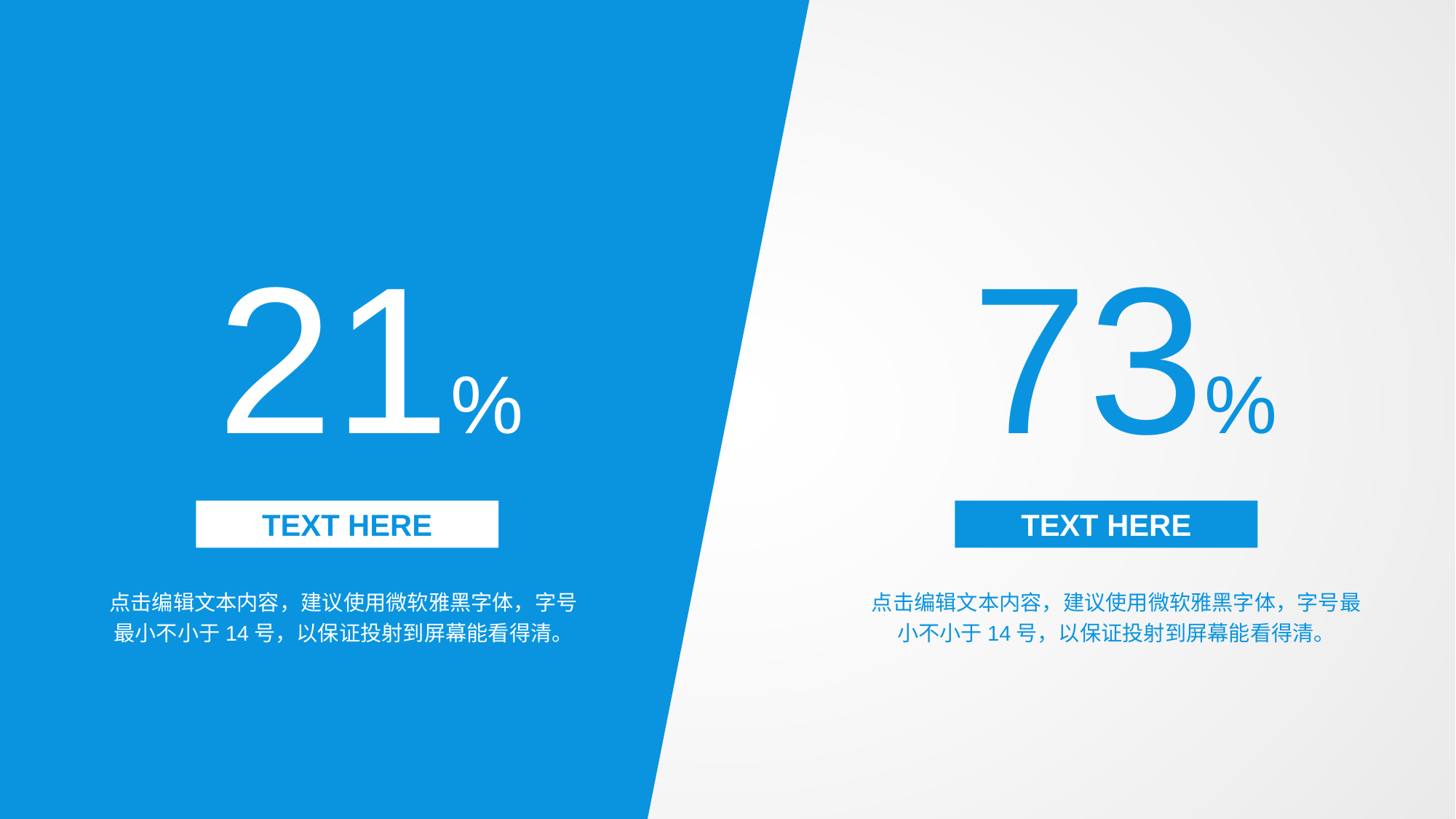

21%
73%
TEXT HERE
TEXT HERE
点击编辑文本内容，建议使用微软雅黑字体，字号最小不小于14号，以保证投射到屏幕能看得清。
点击编辑文本内容，建议使用微软雅黑字体，字号最小不小于14号，以保证投射到屏幕能看得清。